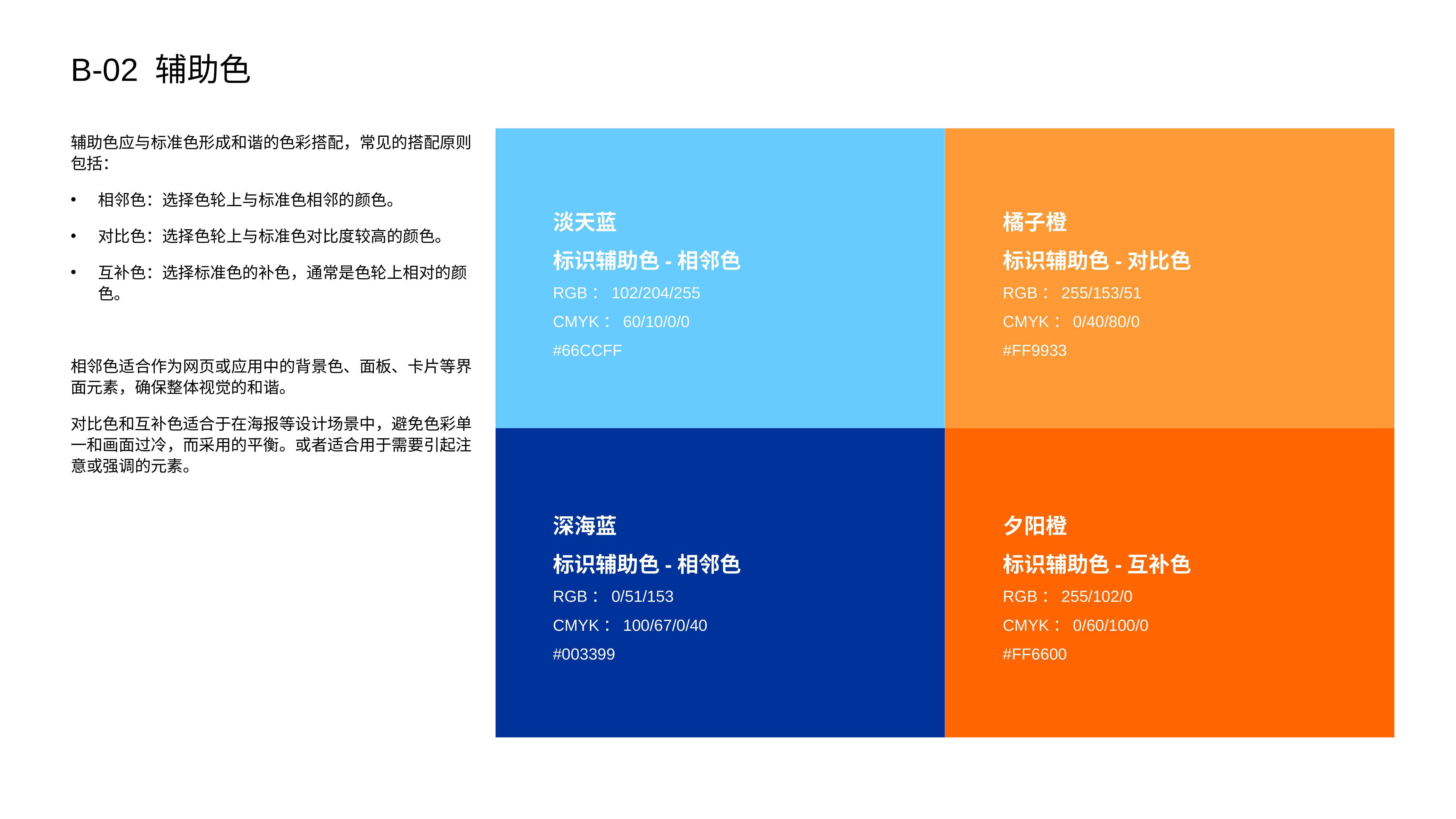

# B-02 辅助色
辅助色应与标准色形成和谐的色彩搭配，常见的搭配原则包括：
相邻色：选择色轮上与标准色相邻的颜色。
对比色：选择色轮上与标准色对比度较高的颜色。
互补色：选择标准色的补色，通常是色轮上相对的颜色。

相邻色适合作为网页或应用中的背景色、面板、卡片等界面元素，确保整体视觉的和谐。
对比色和互补色适合于在海报等设计场景中，避免色彩单一和画面过冷，而采用的平衡。或者适合用于需要引起注意或强调的元素。
橘子橙
标识辅助色-对比色
RGB：255/153/51
CMYK：0/40/80/0
#FF9933
淡天蓝
标识辅助色-相邻色
RGB：102/204/255
CMYK：60/10/0/0
#66CCFF
夕阳橙
标识辅助色-互补色
RGB：255/102/0
CMYK：0/60/100/0
#FF6600
深海蓝
标识辅助色-相邻色
RGB：0/51/153
CMYK：100/67/0/40
#003399
11